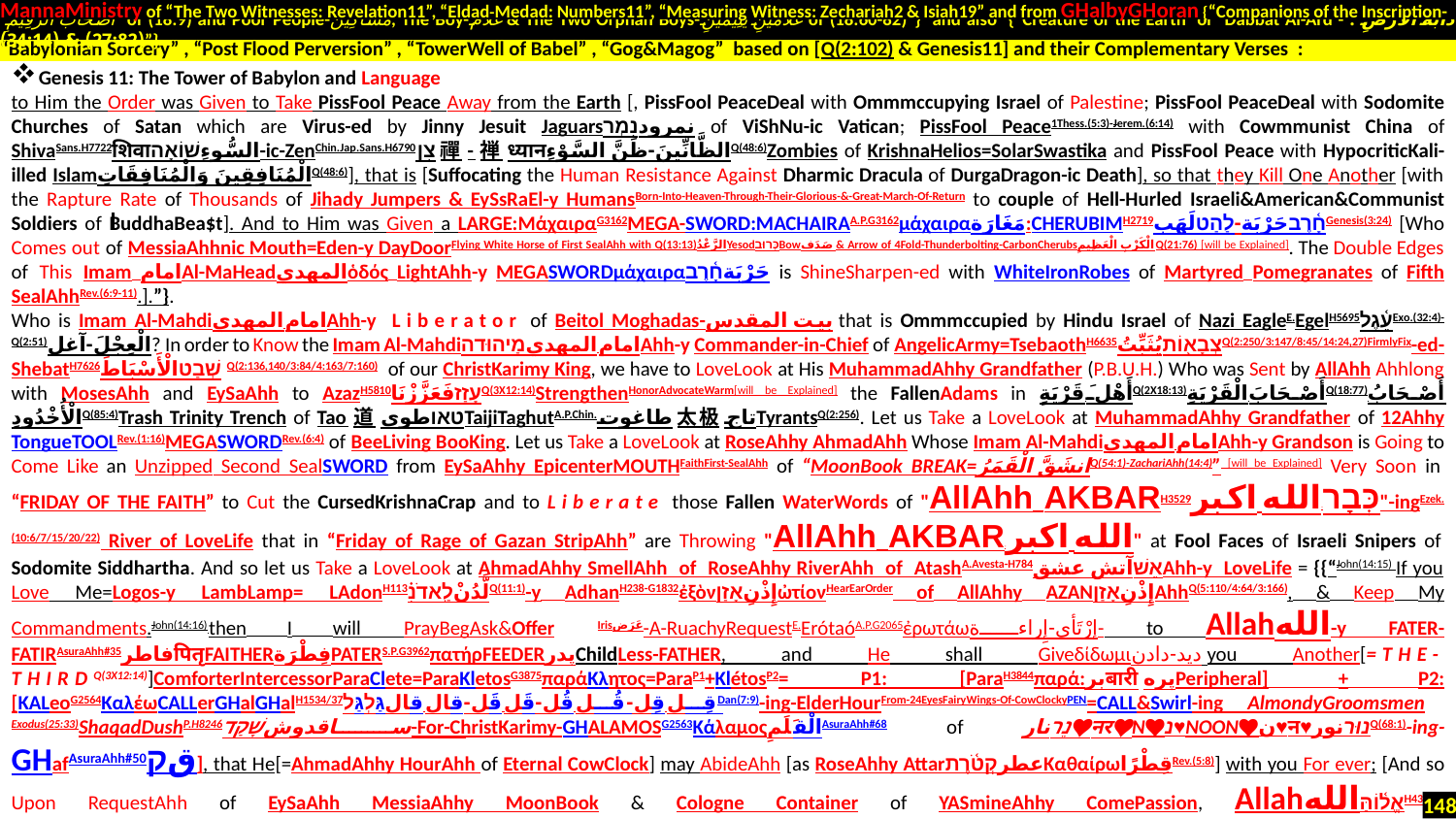

MannaMinistry of “The Two Witnesses: Revelation11”, “Eldad-Medad: Numbers11”, “Measuring Witness: Zechariah2 & Isiah19” and from GHalbyGHoran {“Companions of the Inscription-
 أَصْحَابَ الرَّقِيمِ  of (18:9) and Poor People-مَسَاكِينَ, The Boy-غُلَامُ & The Two Orphan Boys-غُلَامَيْنِ يَتِيمَيْنِ of (18:60-82)”}  and also  {“Creature of the Earth  or  Dabbat Al-Ard - دَابَّةُ الْأَرْضِ : (27:82) & (34:14)”}

Genesis 11: The Tower of Babylon and Language
to Him the Order was Given to Take PissFool Peace Away from the Earth [, PissFool PeaceDeal with Ommmccupying Israel of Palestine; PissFool PeaceDeal with Sodomite Churches of Satan which are Virus-ed by Jinny Jesuit Jaguarsنمرودנִמְר of ViShNu-ic Vatican; PissFool Peace1Thess.(5:3)-Jerem.(6:14) with Cowmmunist China of ShivaSans.H7722शिवाالسُّوءِשׁוֹאָה-ic-ZenChin.Jap.Sans.H6790צִן禪-禅ध्यानالظَّانِّينَ-ظَنَّ السَّوْءِQ(48:6)Zombies of KrishnaHelios=SolarSwastika and PissFool Peace with HypocriticKali-illed Islamالْمُنَافِقِينَ وَالْمُنَافِقَاتِQ(48:6)], that is [Suffocating the Human Resistance Against Dharmic Dracula of DurgaDragon-ic Death], so that they Kill One Another [with the Rapture Rate of Thousands of Jihady Jumpers & EySsRaEl-y HumansBorn-Into-Heaven-Through-Their-Glorious-&-Great-March-Of-Return to couple of Hell-Hurled Israeli&American&Communist Soldiers of BuddhaBea$t]. And to Him was Given a LARGE:ΜάχαιραG3162MEGA-SWORD:MACHAIRAA.P.G3162μάχαιραمَغَارَة:CHERUBIMH2719חָ֫רֶבحَرْبَة-לַהַטلَهَبGenesis(3:24) [Who Comes out of MessiaAhhnic Mouth=Eden-y DayDoorFlying White Horse of First SealAhh with Q(13:13)الرَّعْدُYesodכְּרוּבBowصَدَف & Arrow of 4Fold-Thunderbolting-CarbonCherubsالْكَرْبِ الْعَظِيمِQ(21:76) [will be Explained]. The Double Edges of This Imam امامAl-MaHeadالمهديὁδός LightAhh-y MEGASWORDμάχαιραحَرْبَةחָ֫רֶב is ShineSharpen-ed with WhiteIronRobes of Martyred Pomegranates of Fifth SealAhhRev.(6:9-11).].”}.
Who is Imam Al-Mahdiامام المهديAhh-y  Liberator of Beitol Moghadas-بیت المقدس that is Ommmccupied by Hindu Israel of Nazi EagleE.EgelH5695עֵ֫גֶלExo.(32:4)-Q(2:51)الْعِجْلَ-آغل? In order to Know the Imam Al-Mahdiامام المهديמַיהוּדהAhh-y Commander-in-Chief of AngelicArmy=TsebaothH6635צְבָא֖וֹתيُثَبِّتُQ(2:250/3:147/8:45/14:24,27)FirmlyFix-ed-ShebatH7626שְׁבַטالْأَسْبَاطَ Q(2:136,140/3:84/4:163/7:160). of our ChristKarimy King, we have to LoveLook at His MuhammadAhhy Grandfather (P.B.U.H.) Who was Sent by AllAhh Ahhlong with MosesAhh and EySaAhh to AzazH5810עָזַזفَعَزَّزْنَاQ(3X12:14)StrengthenHonorAdvocateWarm[will be Explained] the FallenAdams in أَهْلَ قَرْيَةٍQ(2X18:13)أَصْحَابَ الْقَرْيَةِQ(18:77)أَصْحَابُ الْأُخْدُودِQ(85:4)Trash Trinity Trench of Tao道טאוطویTaijiTaghutA.P.Chin.طاغوت太极تاجTyrantsQ(2:256). Let us Take a LoveLook at MuhammadAhhy Grandfather of 12Ahhy TongueTOOLRev.(1:16)MEGASWORDRev.(6:4) of BeeLiving BooKing. Let us Take a LoveLook at RoseAhhy AhmadAhh Whose Imam Al-Mahdiامام المهديAhh-y Grandson is Going to Come Like an Unzipped Second SealSWORD from EySaAhhy EpicenterMOUTHFaithFirst-SealAhh of “MoonBook BREAK=انشَقَّ الْقَمَرُQ(54:1)-ZachariAhh(14:4)” [will be Explained] Very Soon in “FRIDAY OF THE FAITH” to Cut the CursedKrishnaCrap and to Liberate those Fallen WaterWords of "AllAhh AKBARH3529כְּבָר-الله اکبر"-ingEzek.(10:6/7/15/20/22) River of LoveLife that in “Friday of Rage of Gazan StripAhh” are Throwing "AllAhh AKBAR-الله اکبر" at Fool Faces of Israeli Snipers of Sodomite Siddhartha. And so let us Take a LoveLook at AhmadAhhy SmellAhh  of  RoseAhhy RiverAhh  of  AtashA.Avesta-H784אֵשׁآتش عشقAhh-y  LoveLife = {{“John(14:15) If you Love Me=Logos-y LambLamp= LAdonH113لَّدُنْלַֽאדֹנִ֗Q(11:1)-y AdhanH238-G1832ἐξὸνإِذْنِאָזַןὠτίονHearEarOrder of AllAhhy AZANإِذْنِאָזַןAhhQ(5:110/4:64/3:166), & Keep My Commandments.John(14:16) then I will PrayBegAsk&Offer Irisعَرَض-A-RuachyRequestE.ErótaóA.P.G2065ἐρωτάωإرْتَأى-إِراءة- to Allahالله-y FATER-FATIRAsuraAhh#35فاطرपितृFAITHERفِطْرَةPATERS.P.G3962πατήρFEEDERپدرChildLess-FATHER, and He shall Giveδίδωμιدید-دادن you Another[=THE-THIRDQ(3X12:14)]ComforterIntercessorParaClete=ParaKletosG3875παράΚλητος=ParaP1+KlétosP2= P1: [ParaH3844παρά:برबारी پرهPeripheral] + P2: [KALeoG2564ΚαλέωCALLerGHalGHalH1534/37قِل قِل-قُل قُل-قَل قَل-قال قالגַּלְגַּלDan(7:9)-ing-ElderHourFrom-24EyesFairyWings-Of-CowClockyPEN=CALL&Swirl-ing AlmondyGroomsmen Exodus(25:33)ShaqadDushP.H8246ساقدوشשָׁקַד-For-ChristKarimy-GHALAMOSG2563ΚάλαμοςالْقَلَمِAsuraAhh#68 of נֵרنار♥नर♥N♥נ‬♥NOON♥ن♥न♥נוּרنورQ(68:1)-ing-GHafAsuraAhh#50قק], that He[=AhmadAhhy HourAhh of Eternal CowClock] may AbideAhh [as RoseAhhy Attarعطرקְטֹ֫רֶתΚαθαίρωقِطْرًاRev.(5:8)] with you For ever; [And so Upon RequestAhh of EySaAhh MessiaAhhy MoonBook & Cologne Container of YASmineAhhy ComePassion, Allahאֱל֫וֹהַּاللهH433-y GHafAsuraAhh#50قק(GH:Q)AUTHORالقادرKETERH3803כָּתַר Permitted & Allowed to EySaAhh to AddAhh InHimThroughHimForHim=Col.(1:16) HimSoularSelfReligionOfGOD the Paracletic PerfumeAhh With RoseAhhy ToneAhh of AhmadAhh.
“Babylonian Sorcery” , “Post Flood Perversion” , “TowerWell of Babel” , “Gog&Magog”  based on [Q(2:102) & Genesis11] and their Complementary Verses  :
148